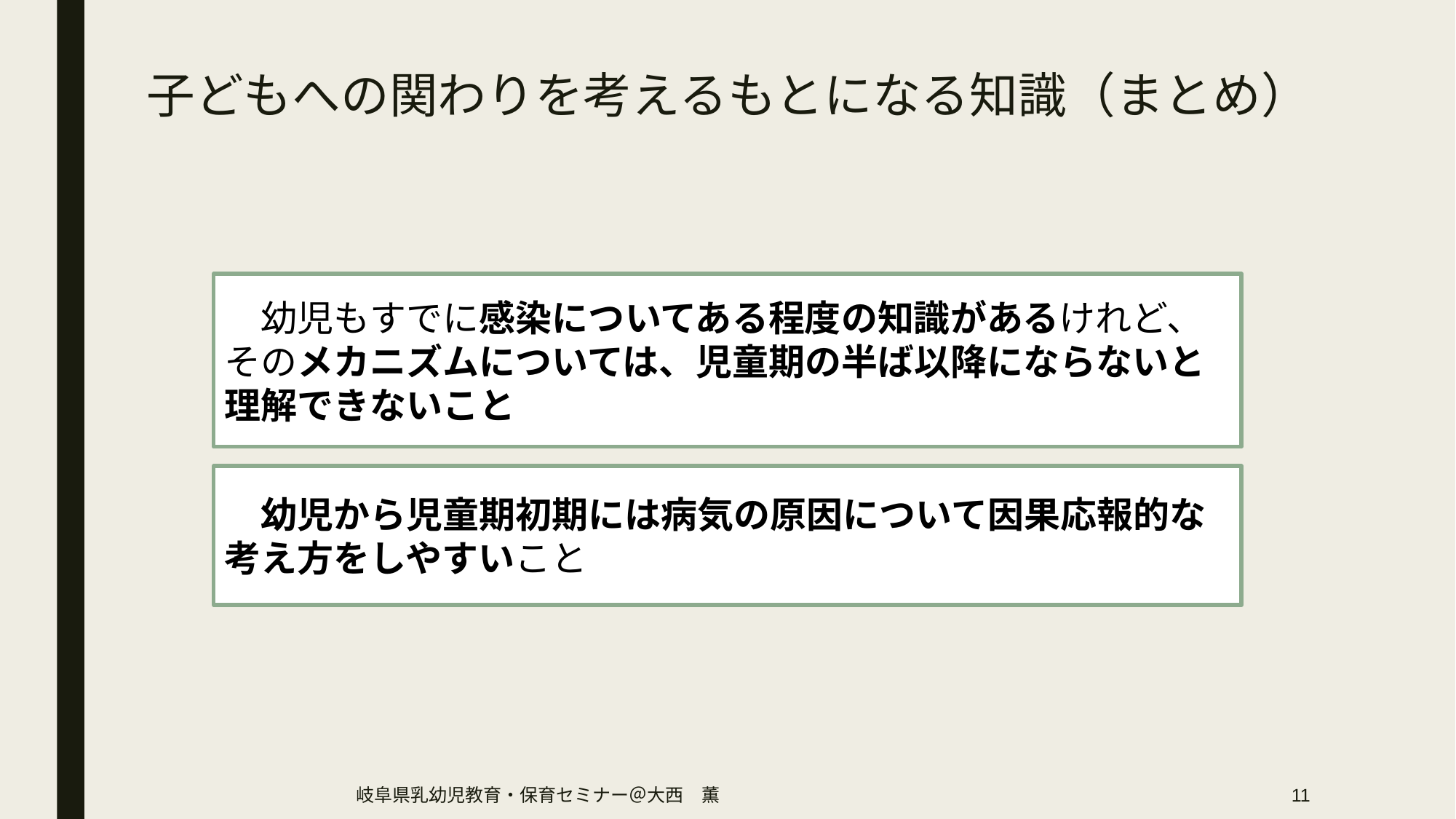

# 子どもへの関わりを考えるもとになる知識（まとめ）
　幼児もすでに感染についてある程度の知識があるけれど、そのメカニズムについては、児童期の半ば以降にならないと理解できないこと
　幼児から児童期初期には病気の原因について因果応報的な考え方をしやすいこと
岐阜県乳幼児教育・保育セミナー＠大西　薫
11